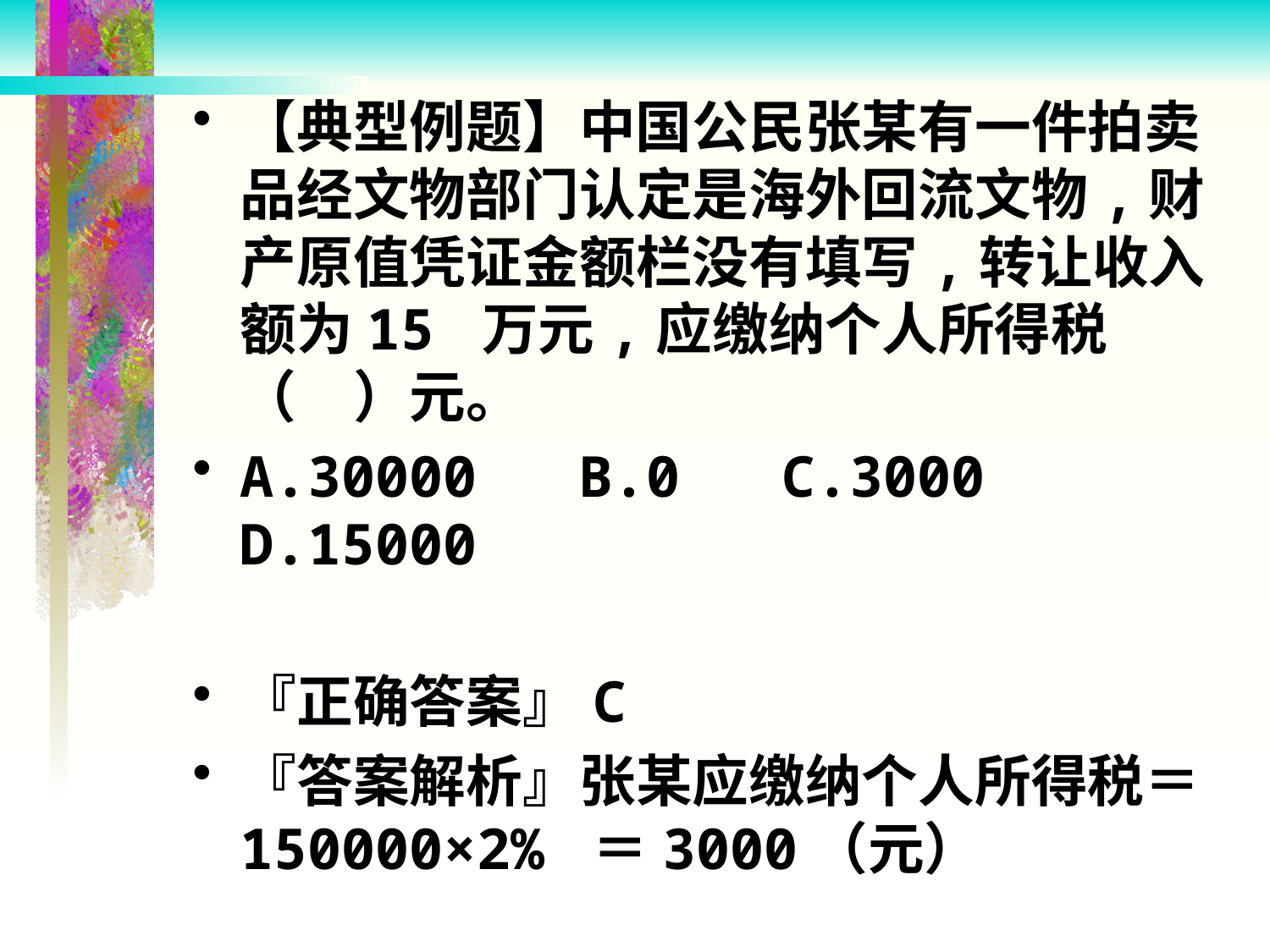

【典型例题】中国公民张某有一件拍卖品经文物部门认定是海外回流文物,财产原值凭证金额栏没有填写,转让收入额为15 万元,应缴纳个人所得税（　）元。
A.30000   B.0   C.3000   D.15000

『正确答案』C
『答案解析』张某应缴纳个人所得税＝150000×2% ＝3000（元）